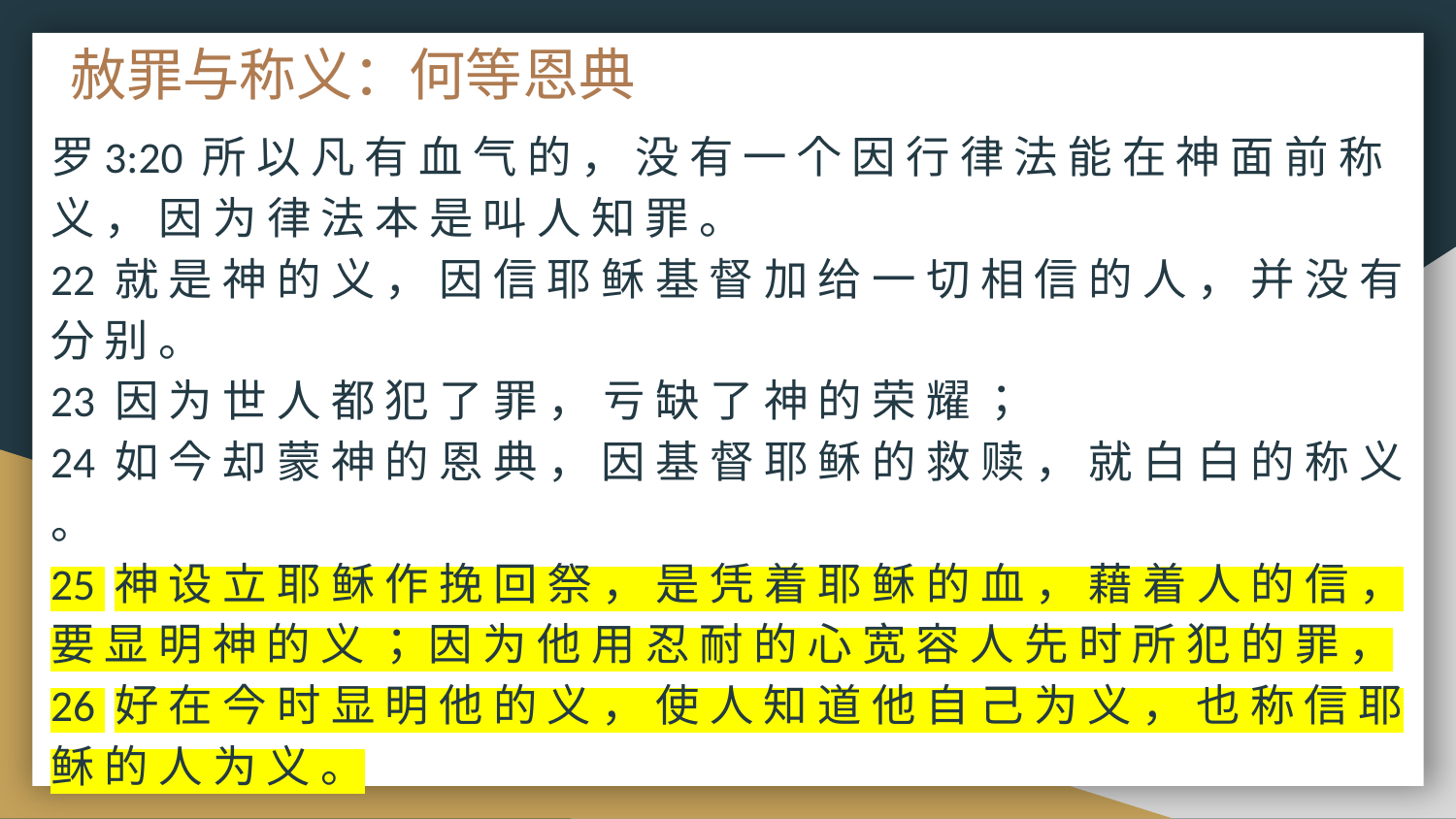

# 赦罪与称义：何等恩典
罗3:20 所 以 凡 有 血 气 的 ， 没 有 一 个 因 行 律 法 能 在 神 面 前 称 义 ， 因 为 律 法 本 是 叫 人 知 罪 。
22 就 是 神 的 义 ， 因 信 耶 稣 基 督 加 给 一 切 相 信 的 人 ， 并 没 有 分 别 。
23 因 为 世 人 都 犯 了 罪 ， 亏 缺 了 神 的 荣 耀 ；
24 如 今 却 蒙 神 的 恩 典 ， 因 基 督 耶 稣 的 救 赎 ， 就 白 白 的 称 义 。
25 神 设 立 耶 稣 作 挽 回 祭 ， 是 凭 着 耶 稣 的 血 ， 藉 着 人 的 信 ， 要 显 明 神 的 义 ； 因 为 他 用 忍 耐 的 心 宽 容 人 先 时 所 犯 的 罪 ，
26 好 在 今 时 显 明 他 的 义 ， 使 人 知 道 他 自 己 为 义 ， 也 称 信 耶 稣 的 人 为 义 。